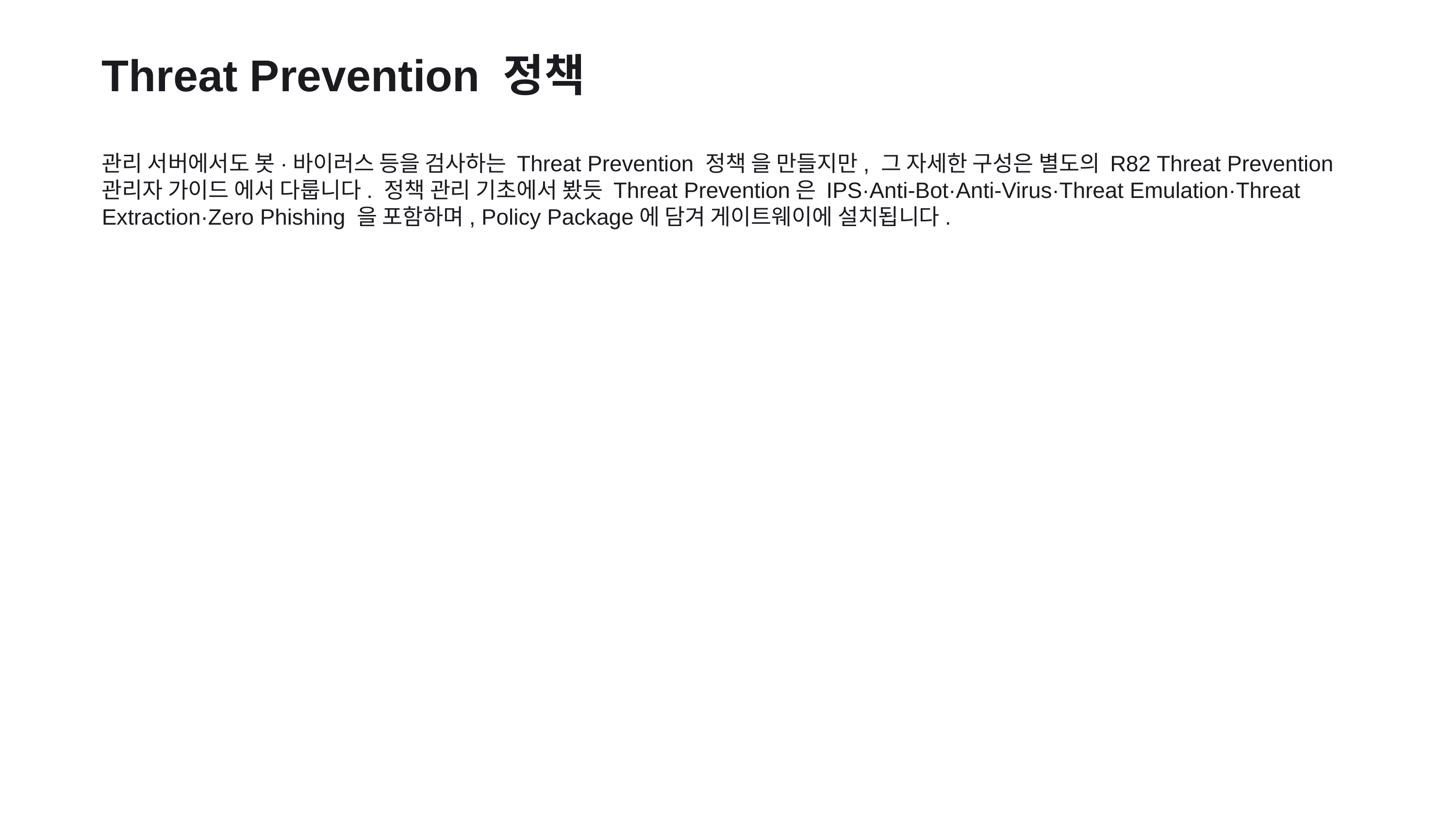

Threat Prevention 정책
관리 서버에서도 봇·바이러스 등을 검사하는 Threat Prevention 정책 을 만들지만, 그 자세한 구성은 별도의 R82 Threat Prevention 관리자 가이드 에서 다룹니다. 정책 관리 기초에서 봤듯 Threat Prevention은 IPS·Anti-Bot·Anti-Virus·Threat Emulation·Threat Extraction·Zero Phishing 을 포함하며, Policy Package에 담겨 게이트웨이에 설치됩니다.